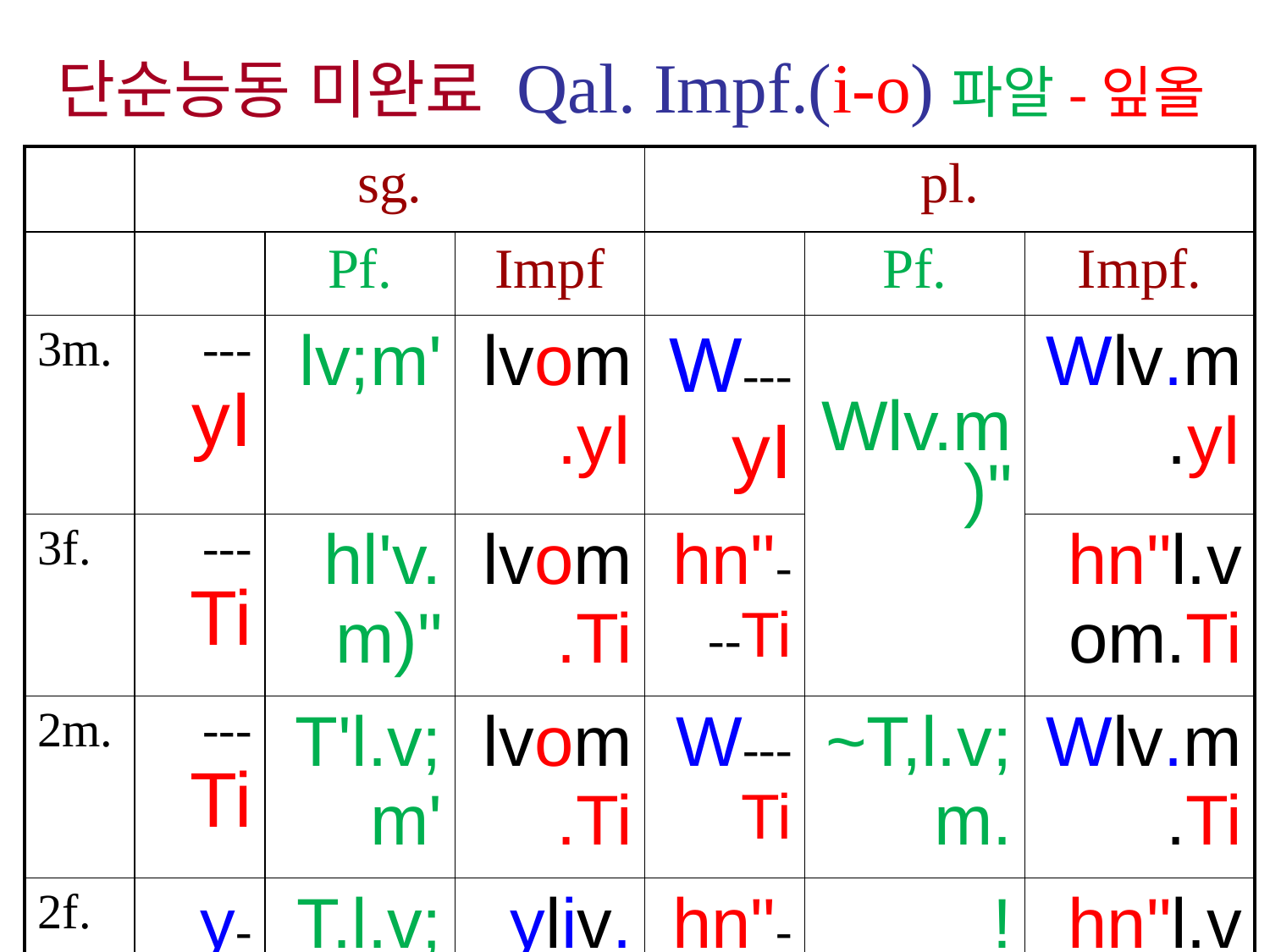

단순능동 미완료 Qal. Impf.(i-o)파알-잎올
|  | sg. |  |  | pl. |  |  |
| --- | --- | --- | --- | --- | --- | --- |
|  |  | Pf. | Impf |  | Pf. | Impf. |
| 3m. | --- yI | lv;m' | lvom.yI | W---yI | Wlv.m)" | Wlv.m.yI |
| 3f. | ---Ti | hl'v.m)" | lvom.Ti | hn"---Ti |  | hn"l.vom.Ti |
| 2m. | ---Ti | T'l.v;m' | lvom.Ti | W---Ti | ~T,l.v;m. | Wlv.m.Ti |
| 2f. | y-I--Ti | T.l.v;m' | yliv.m.Ti | hn"---Ti | !T,l.v;m. | hn"l.vom.Ti |
| 1. | ---a, | yTil.v;m' | lvom.a, | ---nI | Wnl.v;m' | lvom.nI |